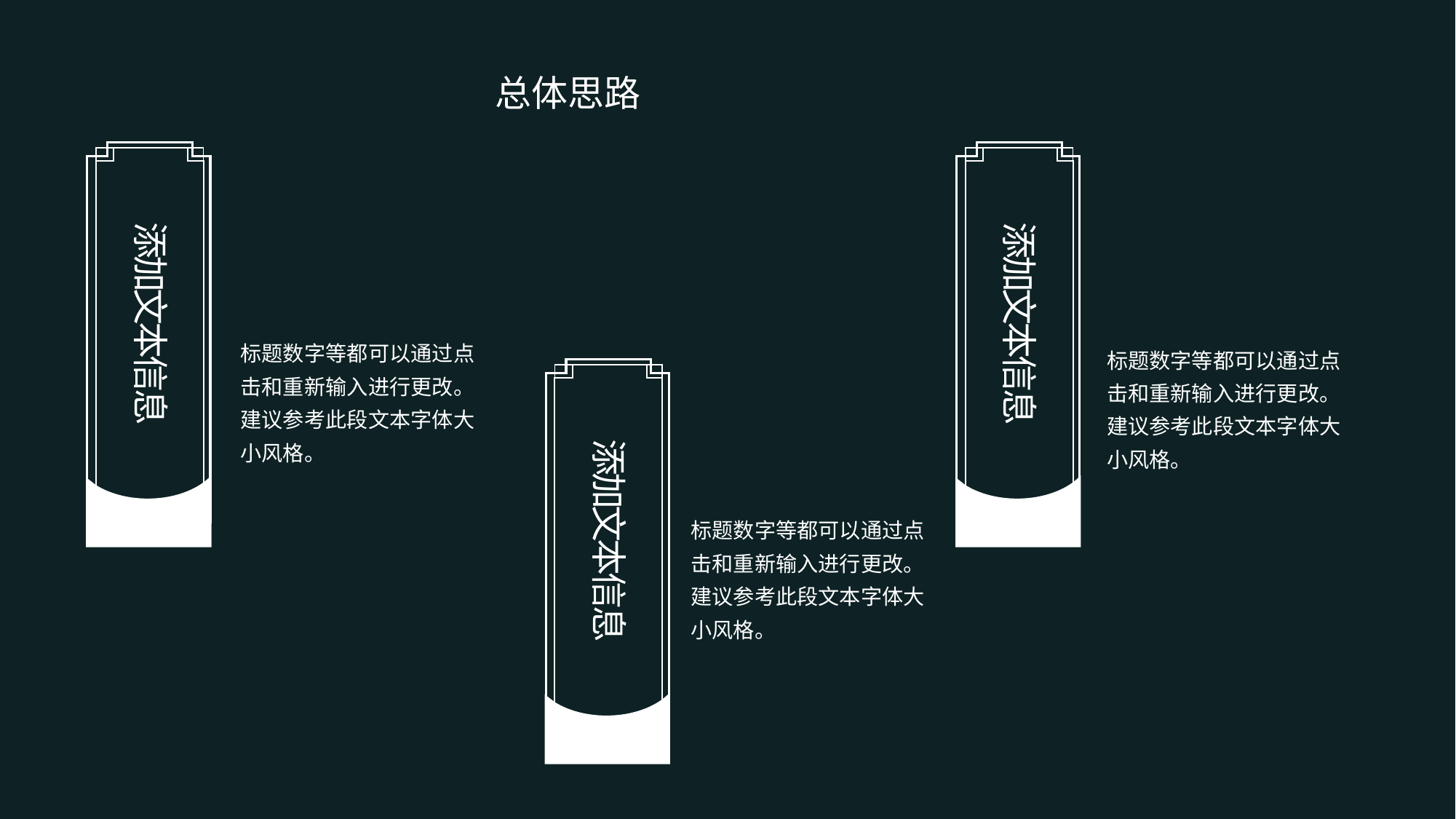

总体思路
添加文本信息
添加文本信息

标题数字等都可以通过点击和重新输入进行更改。建议参考此段文本字体大小风格。
标题数字等都可以通过点击和重新输入进行更改。建议参考此段文本字体大小风格。
添加文本信息

标题数字等都可以通过点击和重新输入进行更改。建议参考此段文本字体大小风格。